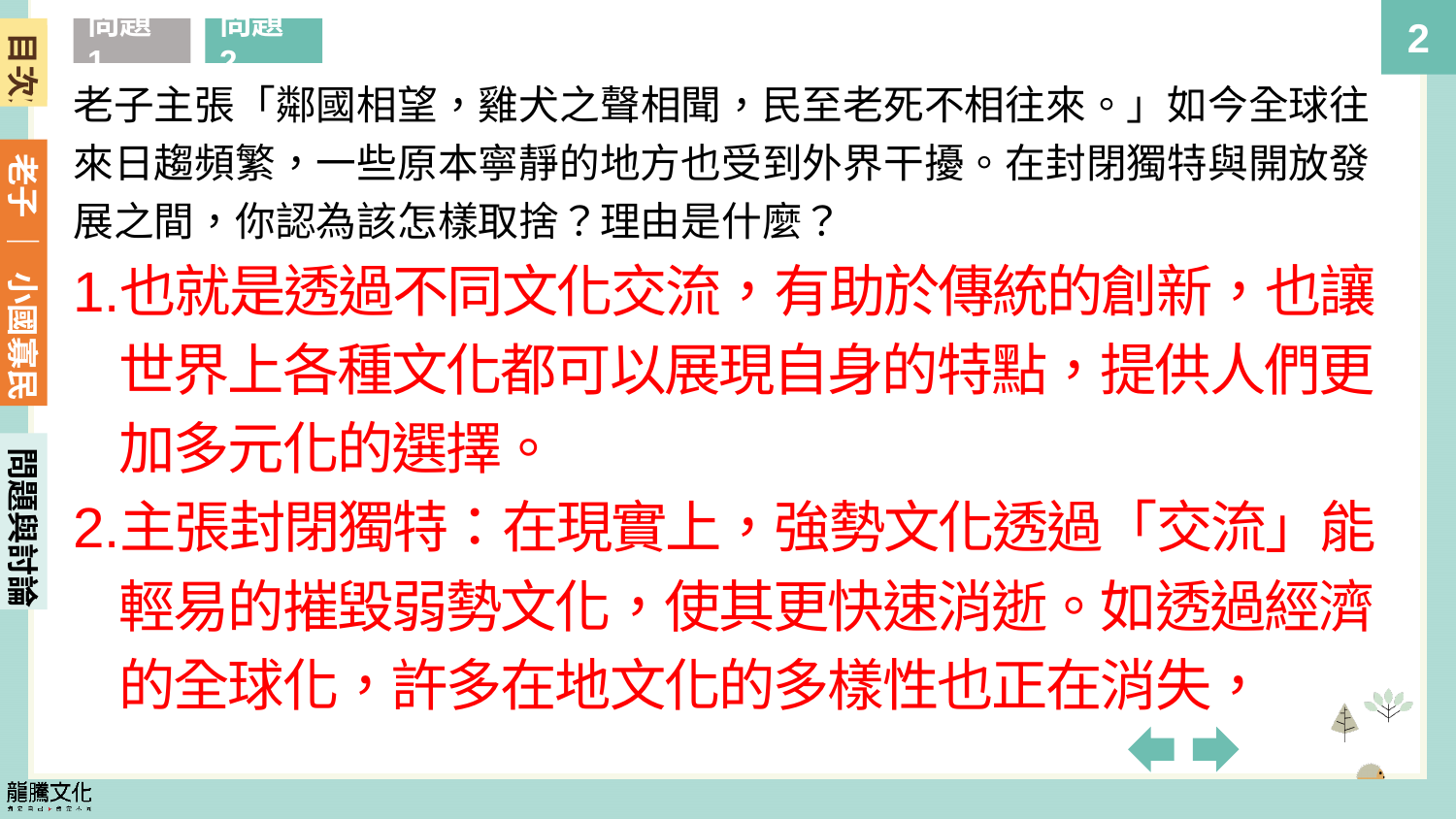

目次
問題1
問題2
老子主張「鄰國相望，雞犬之聲相聞，民至老死不相往來。」如今全球往來日趨頻繁，一些原本寧靜的地方也受到外界干擾。在封閉獨特與開放發展之間，你認為該怎樣取捨？理由是什麼？
也就是透過不同文化交流，有助於傳統的創新，也讓世界上各種文化都可以展現自身的特點，提供人們更加多元化的選擇。
主張封閉獨特：在現實上，強勢文化透過「交流」能輕易的摧毀弱勢文化，使其更快速消逝。如透過經濟的全球化，許多在地文化的多樣性也正在消失，